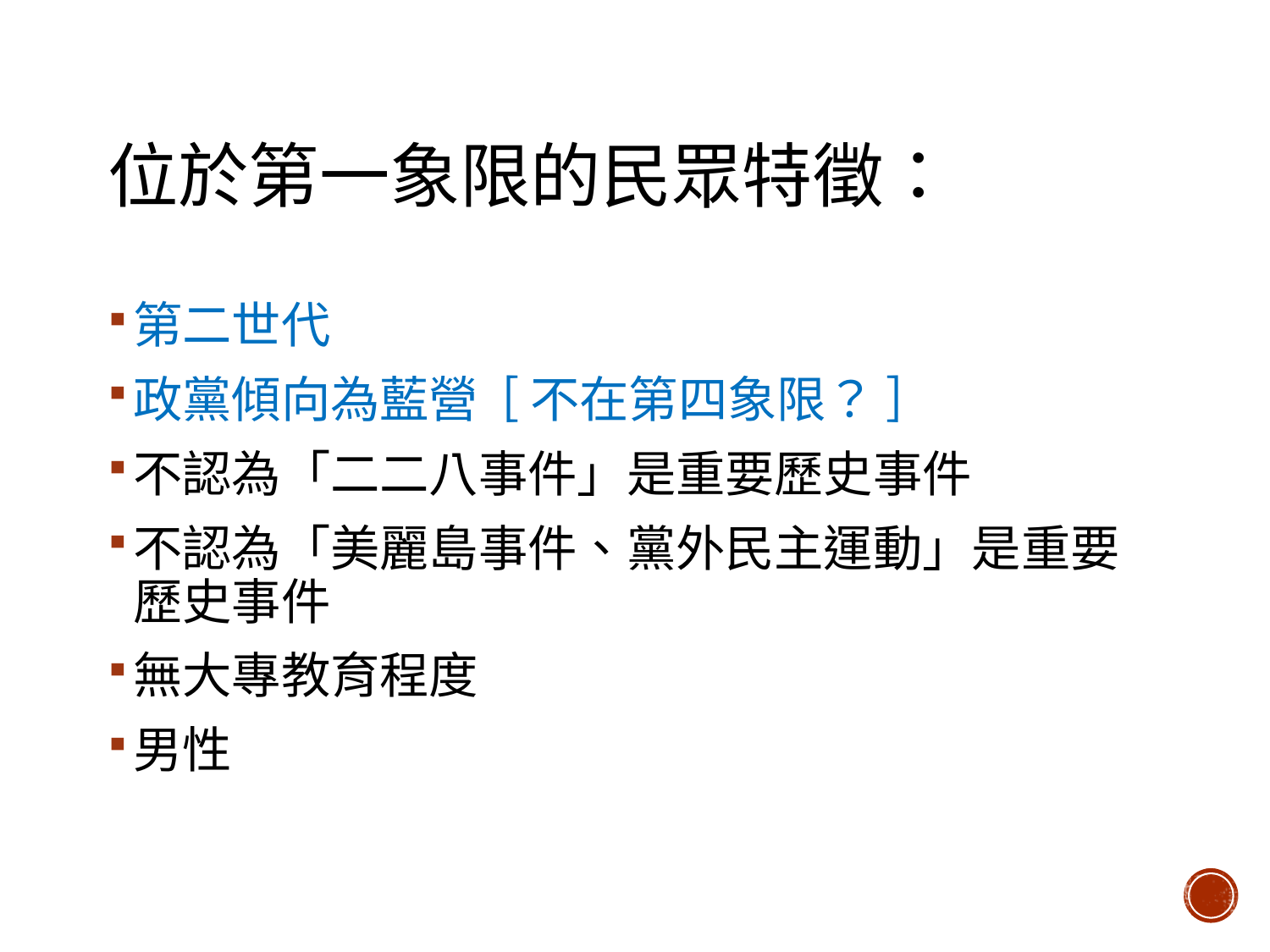

# 位於第一象限的民眾特徵：
第二世代
政黨傾向為藍營 [不在第四象限？]
不認為「二二八事件」是重要歷史事件
不認為「美麗島事件、黨外民主運動」是重要歷史事件
無大專教育程度
男性